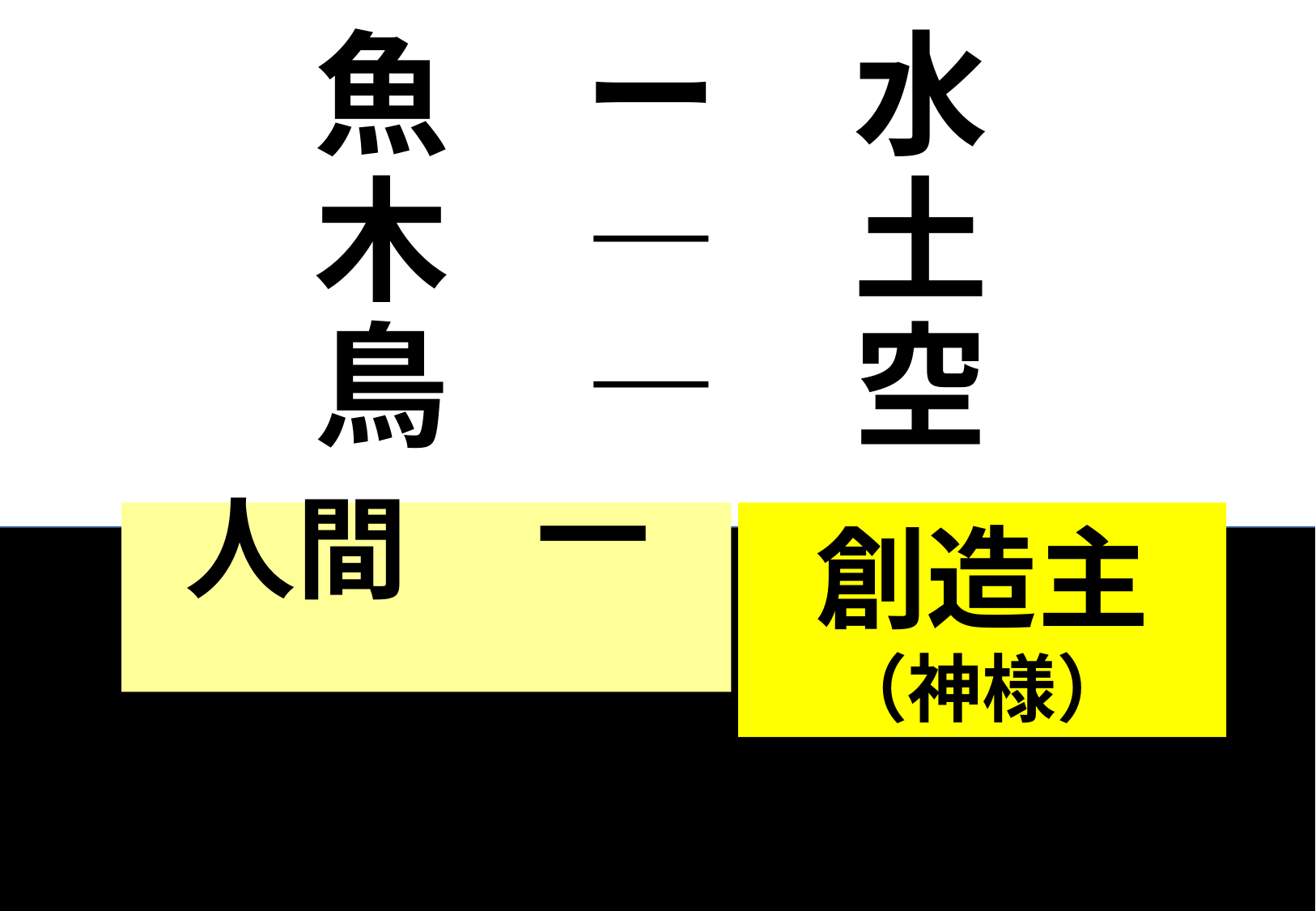

# 魚　ー　水 木　—　土 鳥　—　空
人間　－
創造主
（神様）